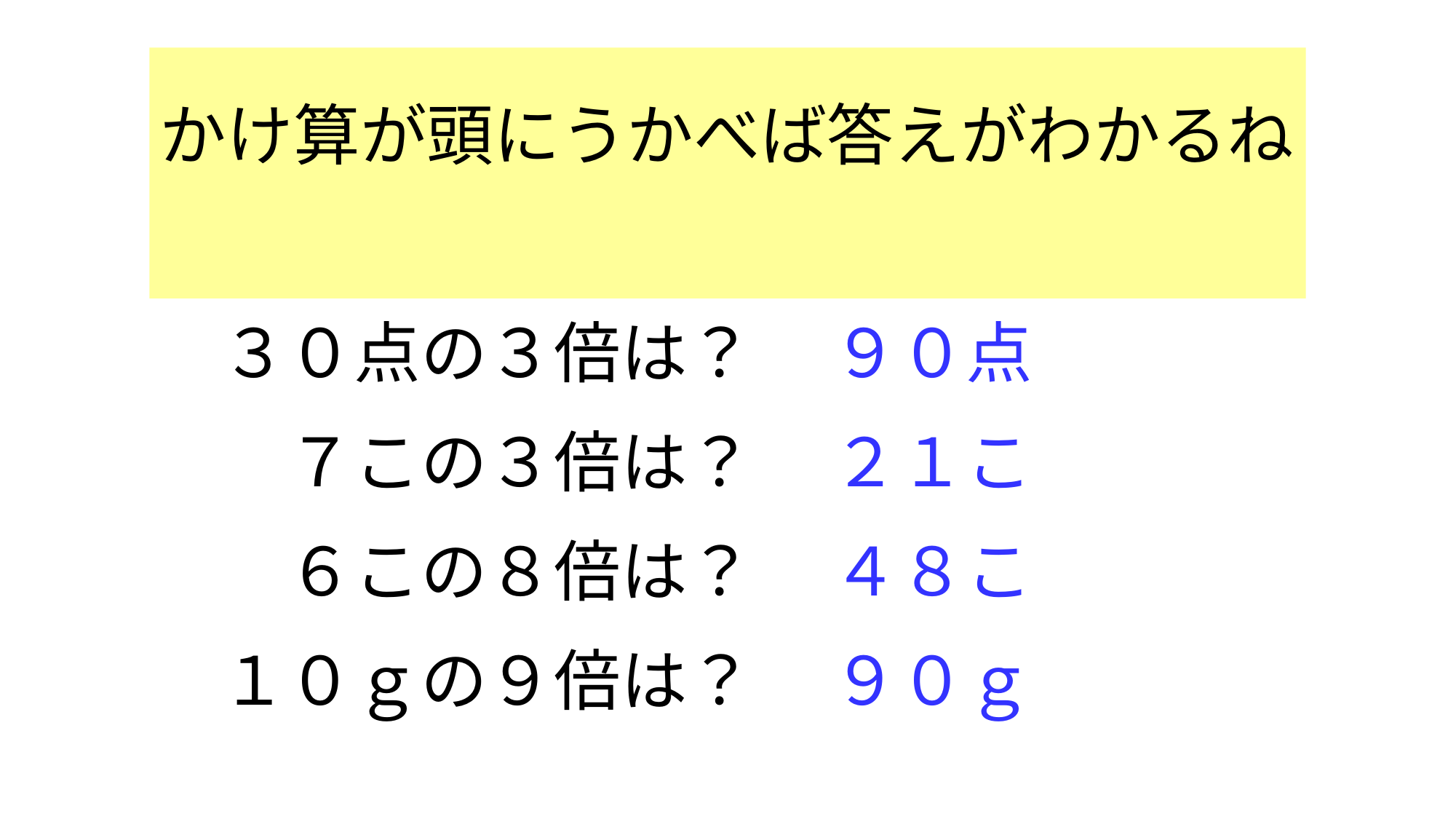

かけ算が頭にうかべば答えがわかるね
２０点の３倍は？
６０点
３０点の３倍は？
９０点
　７この３倍は？
２１こ
　６この８倍は？
４８こ
１０ｇの９倍は？
９０ｇ